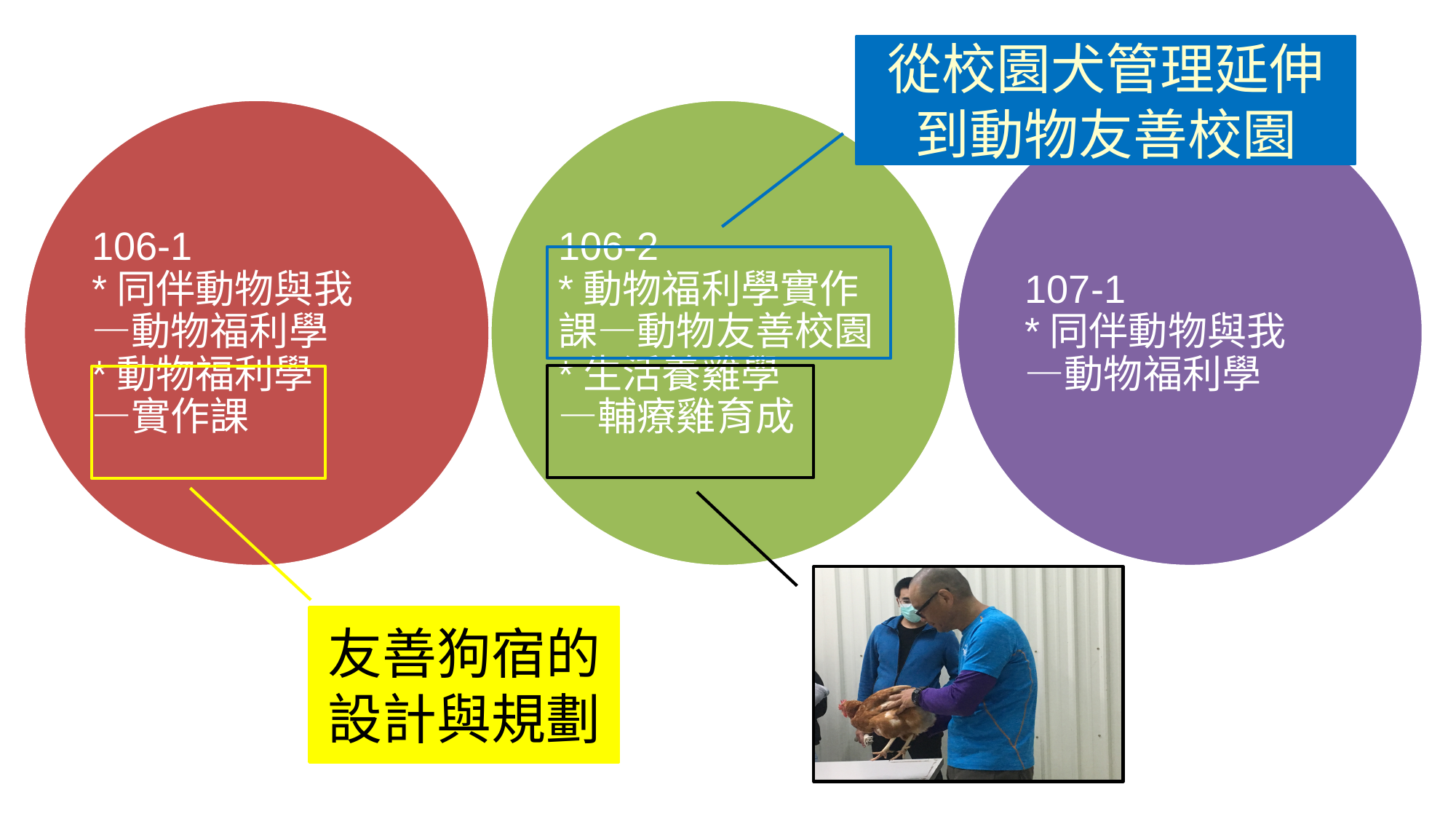

106-1
*同伴動物與我
—動物福利學
*動物福利學
—實作課
106-2
*動物福利學實作課—動物友善校園
*生活養雞學
—輔療雞育成
107-1
*同伴動物與我
—動物福利學
從校園犬管理延伸到動物友善校園

友善狗宿的設計與規劃